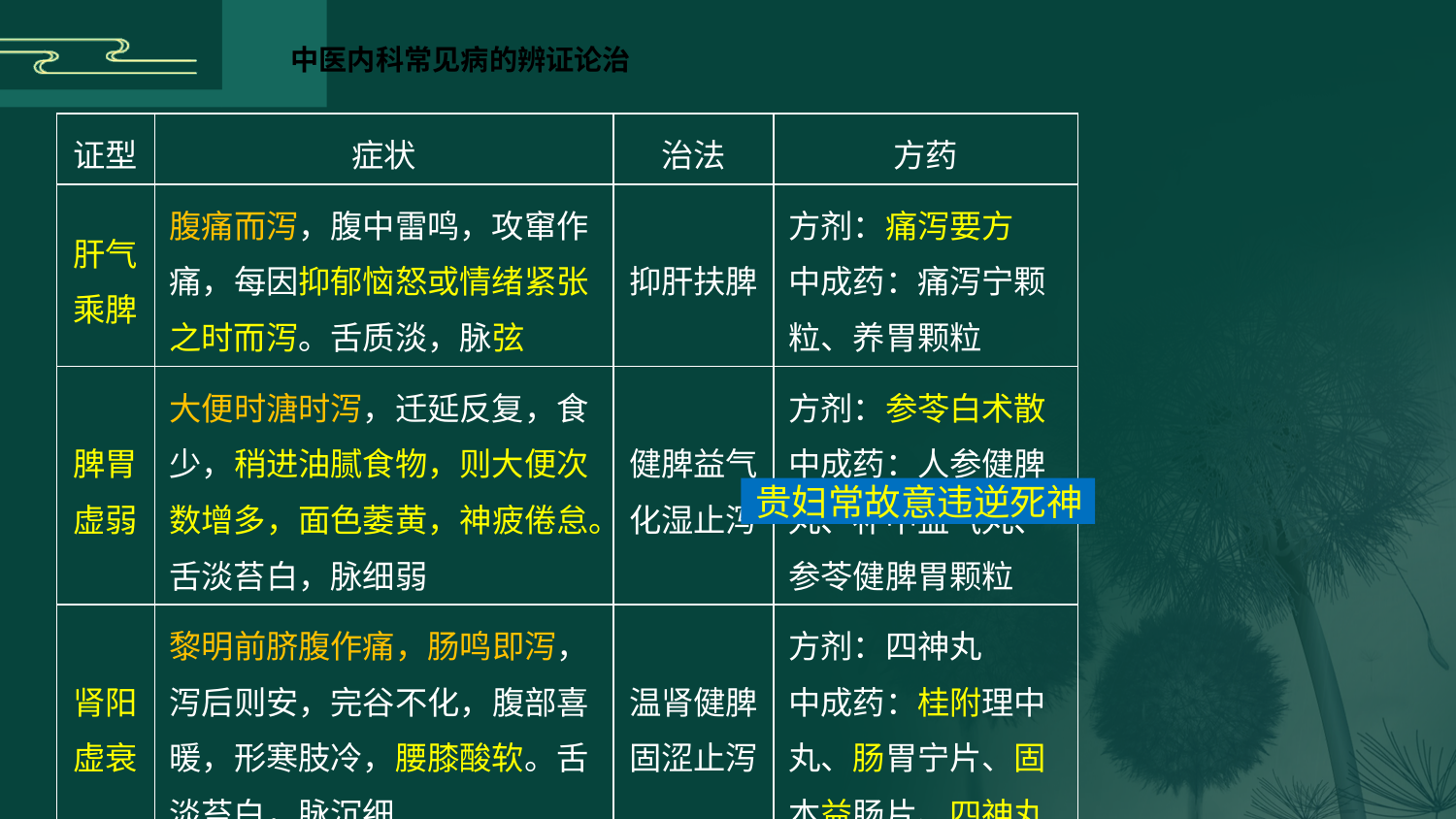

| 证型 | 症状 | 治法 | 方药 |
| --- | --- | --- | --- |
| 肝气 乘脾 | 腹痛而泻，腹中雷鸣，攻窜作痛，每因抑郁恼怒或情绪紧张之时而泻。舌质淡，脉弦 | 抑肝扶脾 | 方剂：痛泻要方 中成药：痛泻宁颗粒、养胃颗粒 |
| 脾胃 虚弱 | 大便时溏时泻，迁延反复，食少，稍进油腻食物，则大便次数增多，面色萎黄，神疲倦怠。舌淡苔白，脉细弱 | 健脾益气 化湿止泻 | 方剂：参苓白术散 中成药：人参健脾丸、补中益气丸、参苓健脾胃颗粒 |
| 肾阳 虚衰 | 黎明前脐腹作痛，肠鸣即泻，泻后则安，完谷不化，腹部喜暖，形寒肢冷，腰膝酸软。舌淡苔白，脉沉细 | 温肾健脾 固涩止泻 | 方剂：四神丸 中成药：桂附理中丸、肠胃宁片、固本益肠片、四神丸 |
贵妇常故意违逆死神